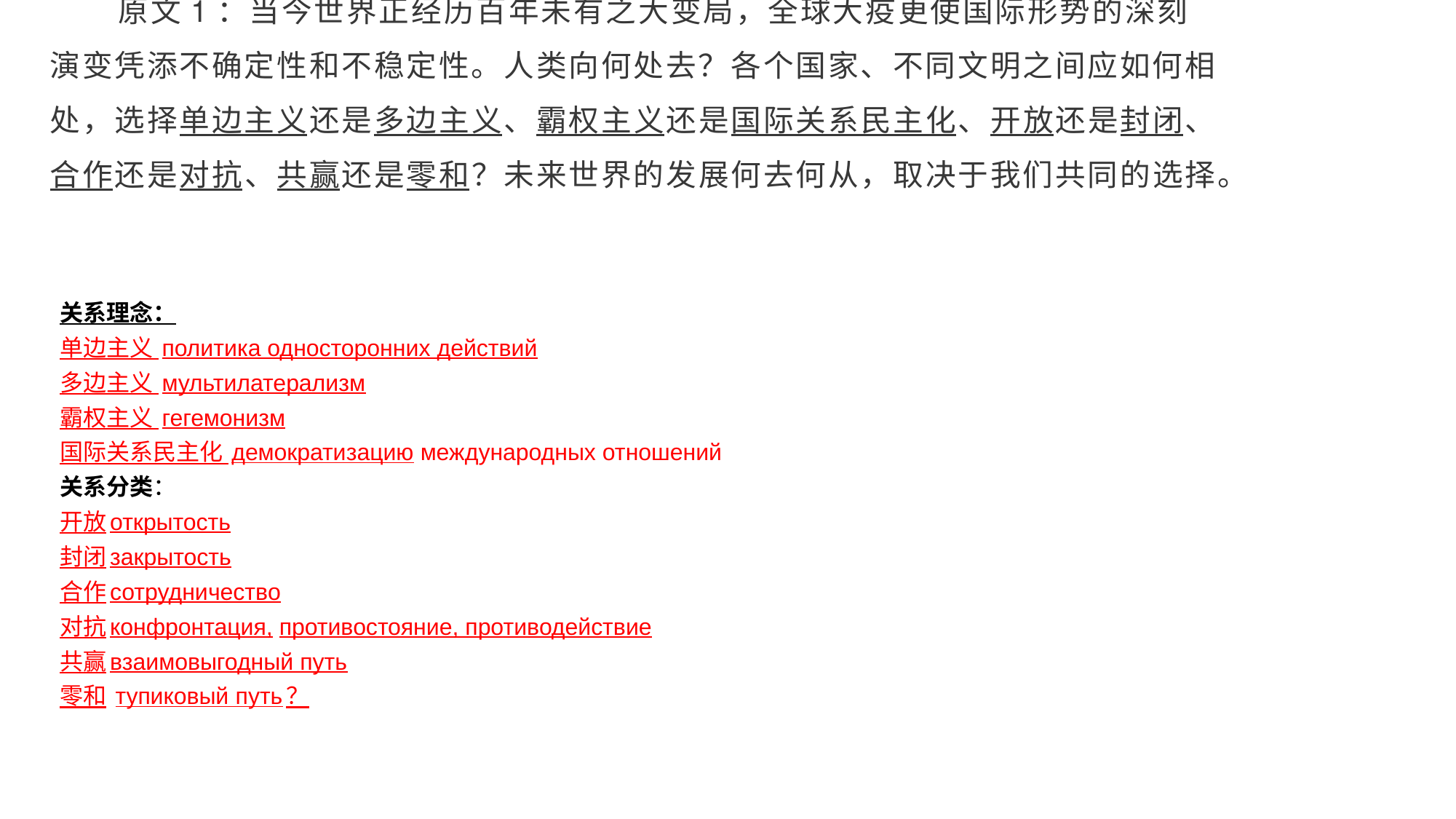

# 原文1：当今世界正经历百年未有之大变局，全球大疫更使国际形势的深刻演变凭添不确定性和不稳定性。人类向何处去？各个国家、不同文明之间应如何相处，选择单边主义还是多边主义、霸权主义还是国际关系民主化、开放还是封闭、合作还是对抗、共赢还是零和？未来世界的发展何去何从，取决于我们共同的选择。
关系理念：
单边主义 политика односторонних действий
多边主义 мультилатерализм
霸权主义 гегемонизм
国际关系民主化 демократизацию международных отношений
关系分类：
开放открытость
封闭закрытость
合作сотрудничество
对抗конфронтация, противостояние, противодействие
共赢взаимовыгодный путь
零和 тупиковый путь？